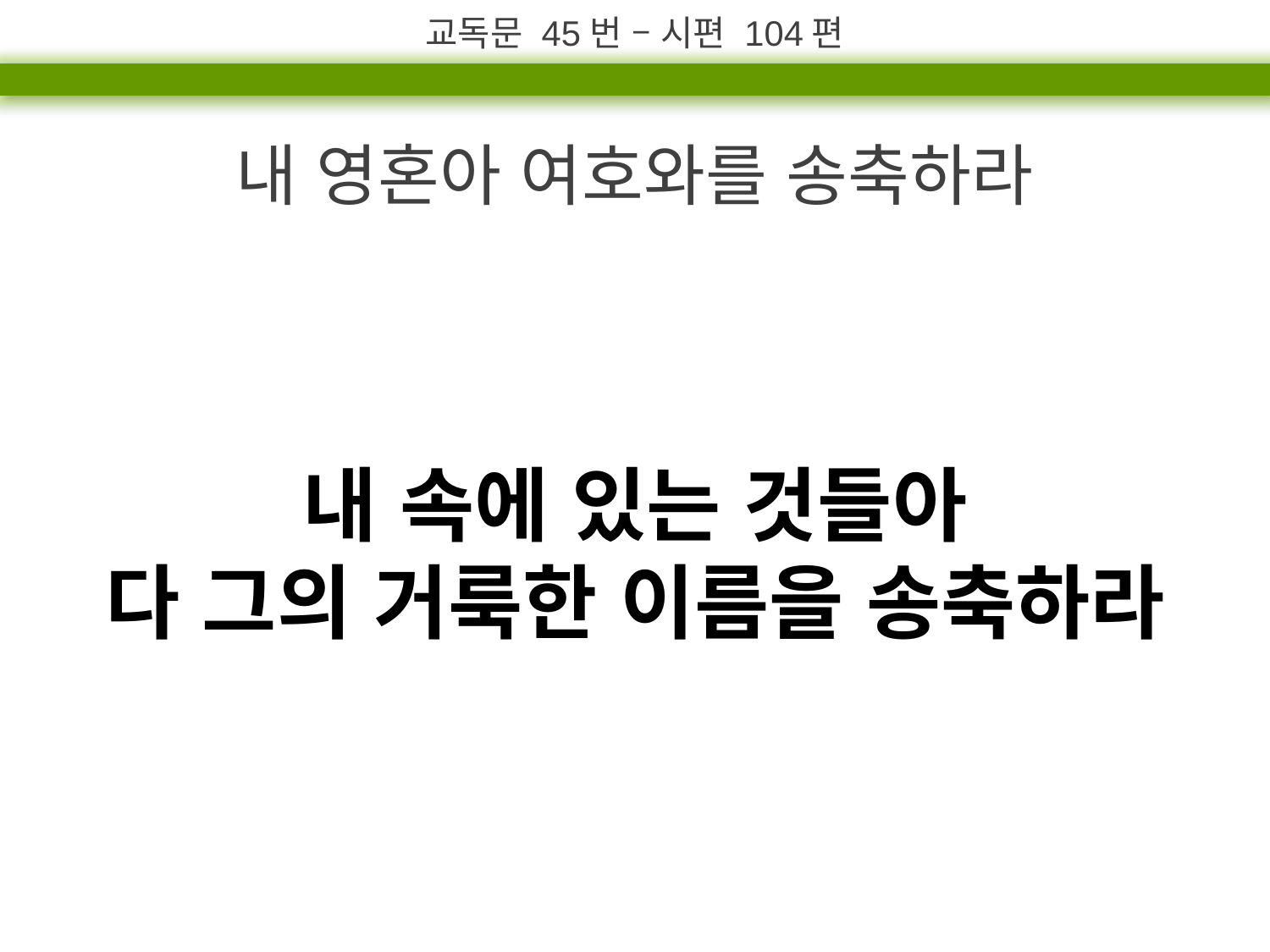

교독문 45번 – 시편 104편

내 영혼아 여호와를 송축하라
내 속에 있는 것들아
다 그의 거룩한 이름을 송축하라